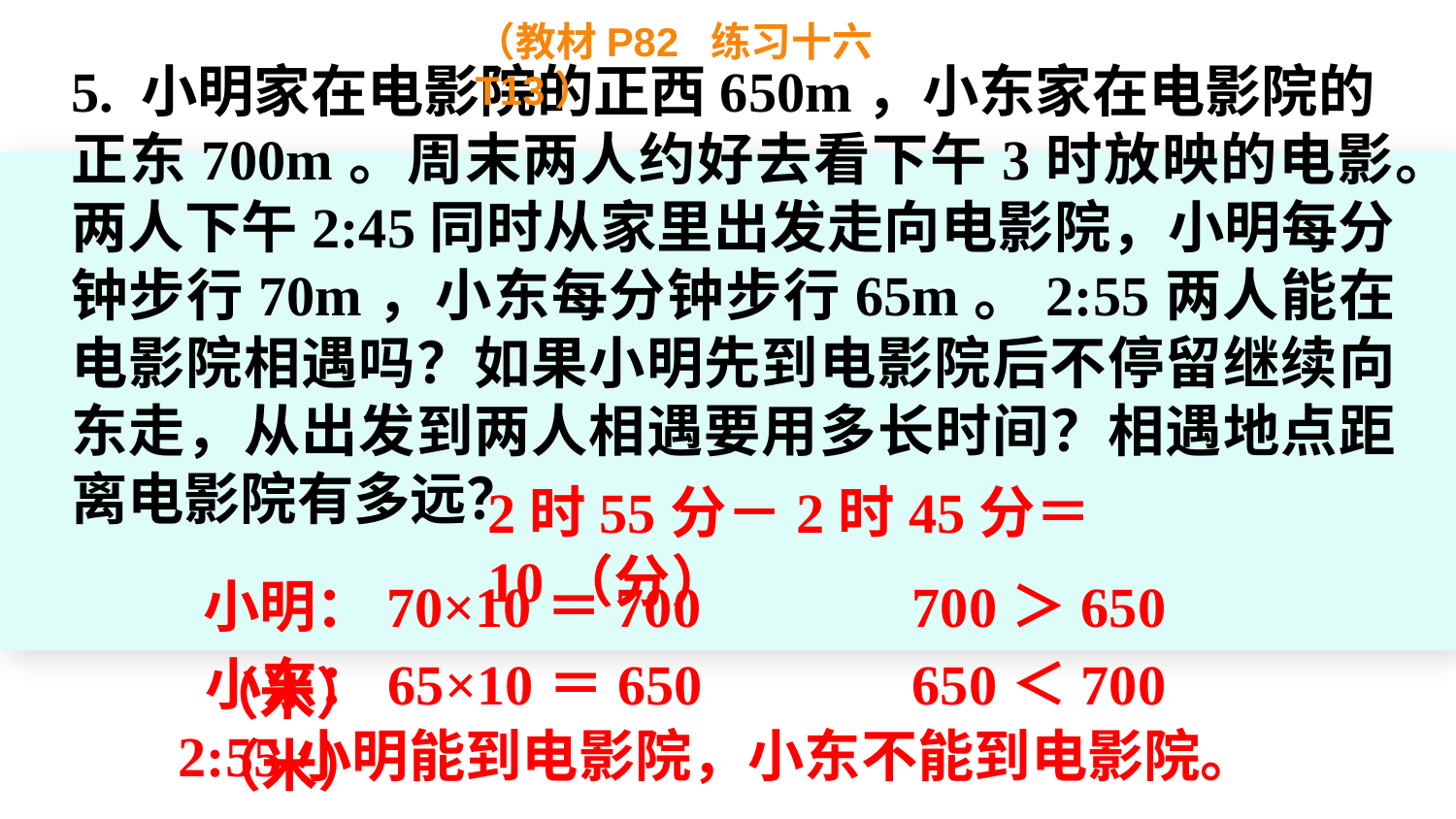

（教材P82  练习十六T13）
5. 小明家在电影院的正西650m，小东家在电影院的
正东700m。周末两人约好去看下午3时放映的电影。两人下午2:45同时从家里出发走向电影院，小明每分钟步行70m，小东每分钟步行65m。2:55两人能在电影院相遇吗？如果小明先到电影院后不停留继续向东走，从出发到两人相遇要用多长时间？相遇地点距离电影院有多远？
2时55分－2时45分＝10（分）
小明：70×10＝700（米）
700＞650
小东：65×10＝650（米）
650＜700
2:55小明能到电影院，小东不能到电影院。